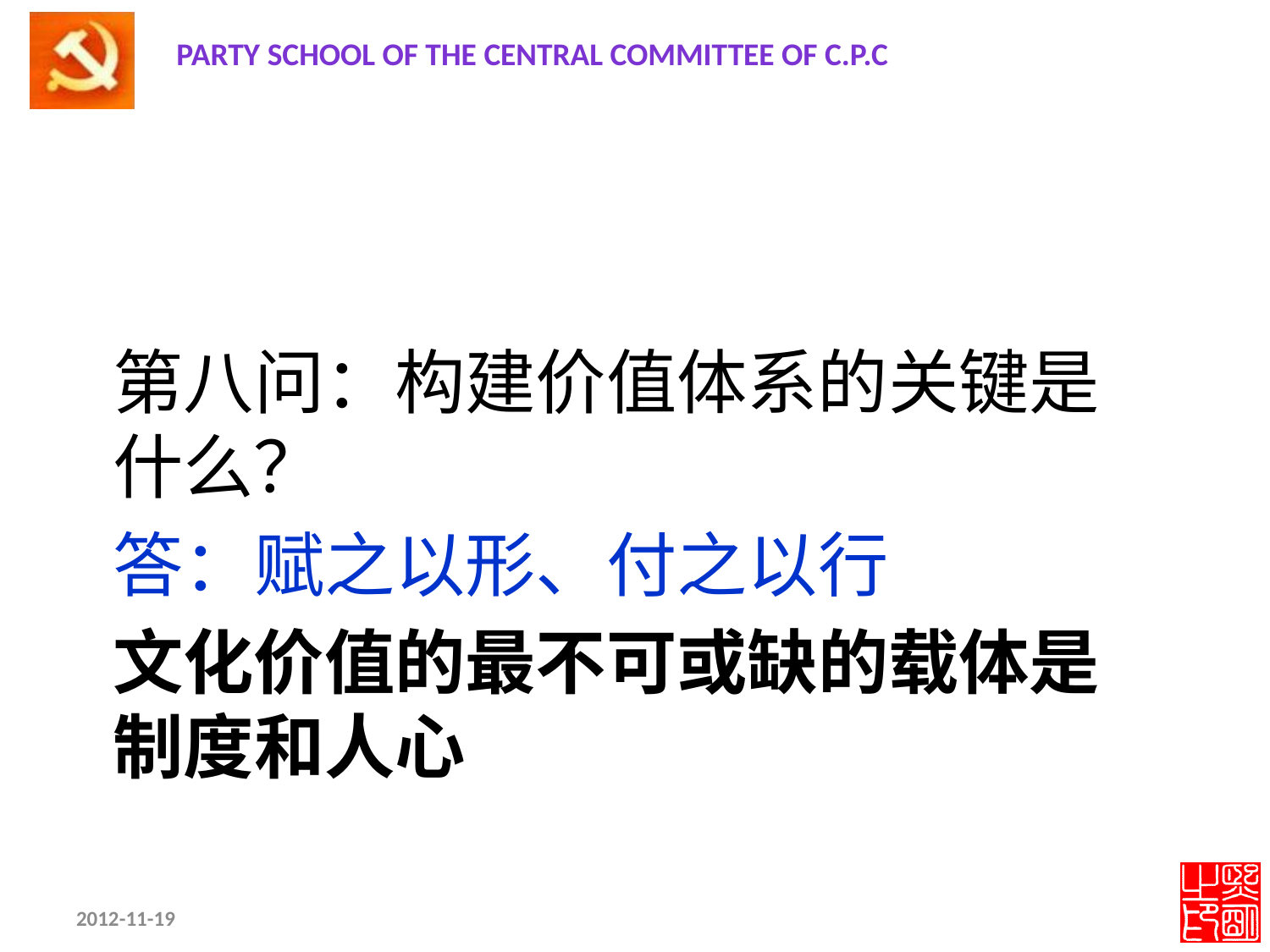

第八问：构建价值体系的关键是什么？
答：赋之以形、付之以行
# 文化价值的最不可或缺的载体是制度和人心
2012-11-19